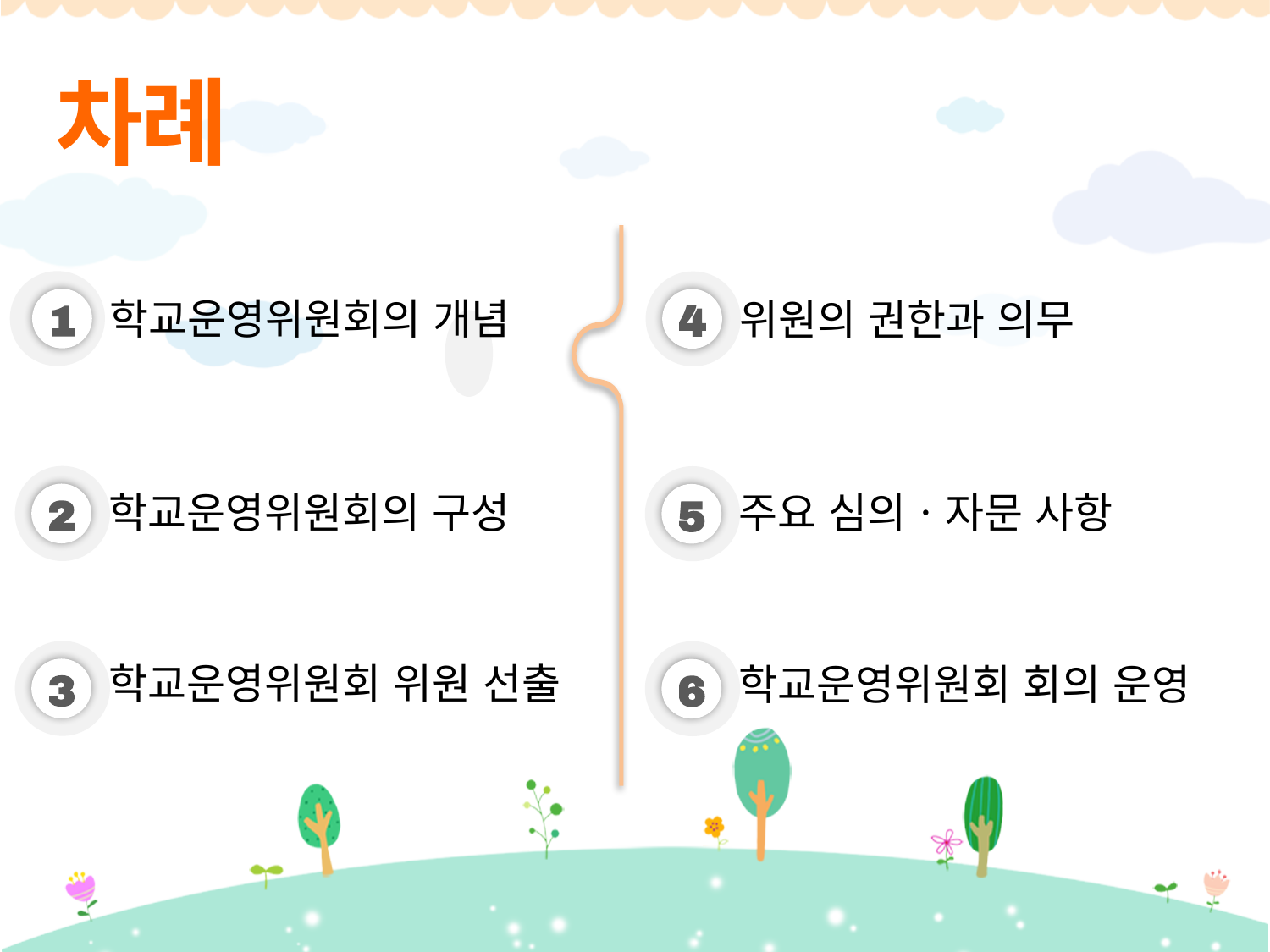

차례

1
학교운영위원회의 개념

2
학교운영위원회의 구성

3
학교운영위원회 위원 선출

4
위원의 권한과 의무

5
주요 심의ㆍ자문 사항

6
학교운영위원회 회의 운영